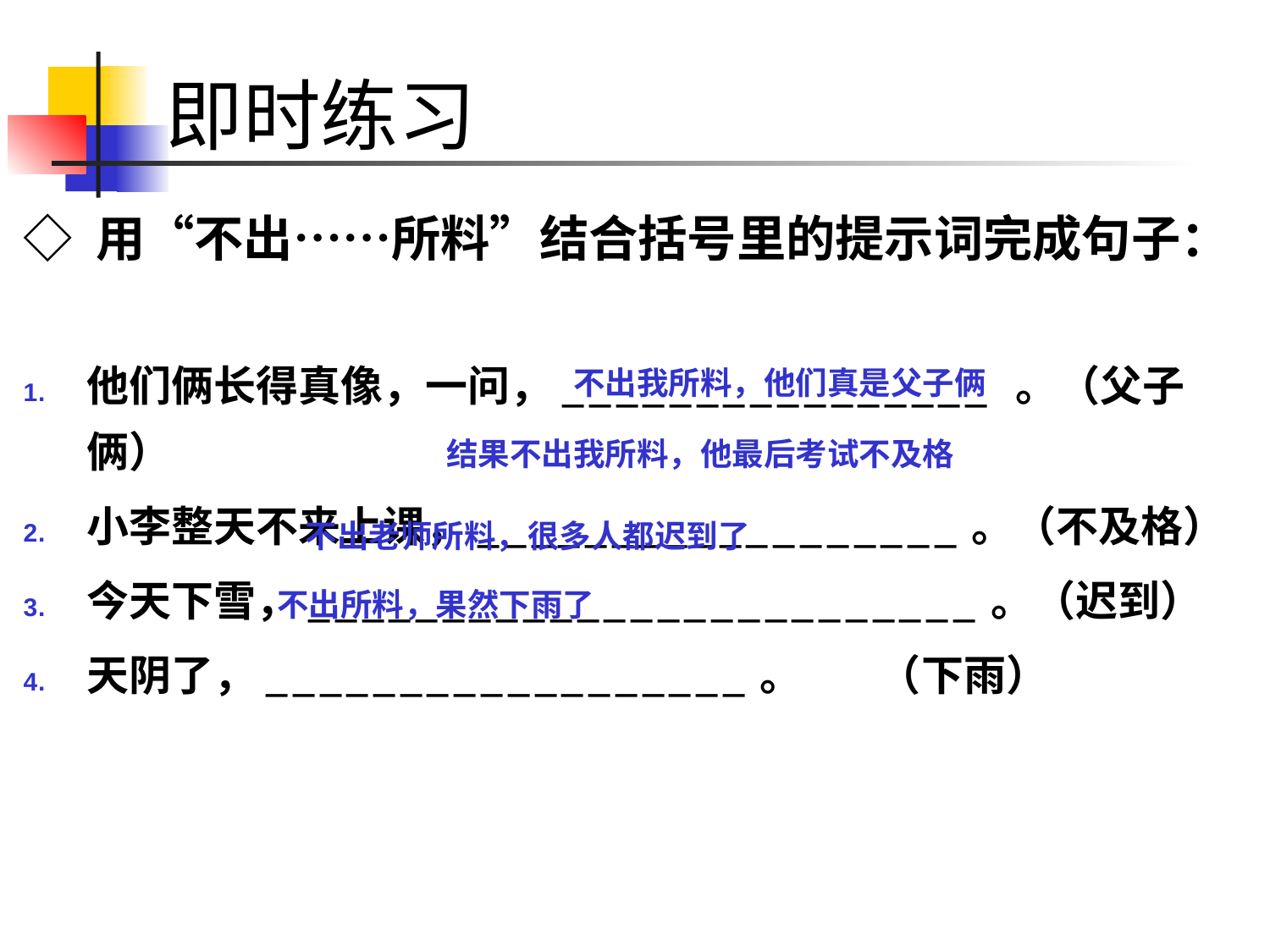

# 即时练习
◇ 用“不出……所料”结合括号里的提示词完成句子：

他们俩长得真像，一问，________________ 。（父子俩）
小李整天不来上课，__________________。（不及格）
今天下雪，_________________________。（迟到）
天阴了，__________________。        （下雨）
不出我所料，他们真是父子俩
结果不出我所料，他最后考试不及格
不出老师所料，很多人都迟到了
不出所料，果然下雨了